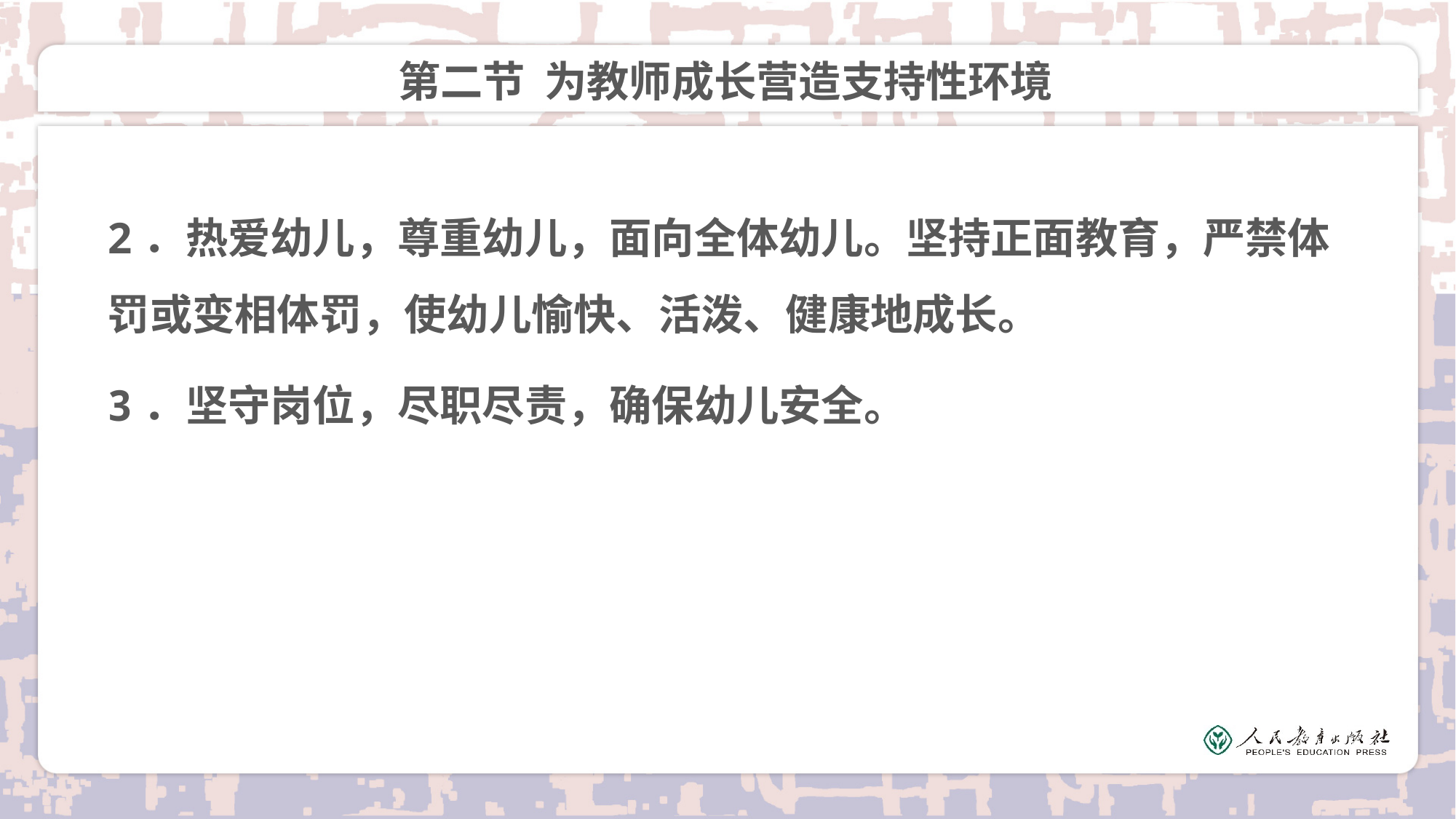

# 第二节  为教师成长营造支持性环境
2．热爱幼儿，尊重幼儿，面向全体幼儿。坚持正面教育，严禁体罚或变相体罚，使幼儿愉快、活泼、健康地成长。
3．坚守岗位，尽职尽责，确保幼儿安全。